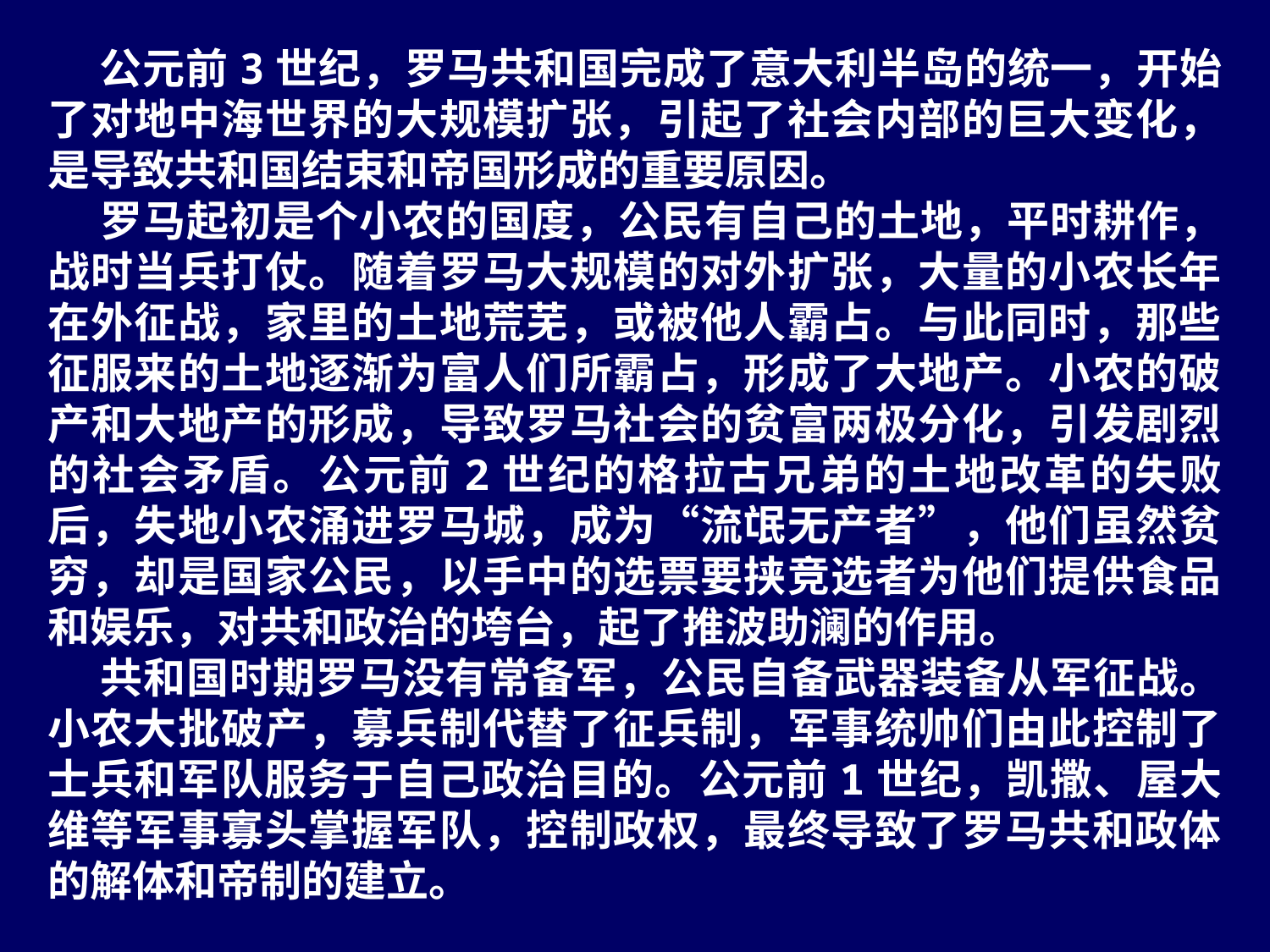

公元前3世纪，罗马共和国完成了意大利半岛的统一，开始了对地中海世界的大规模扩张，引起了社会内部的巨大变化，是导致共和国结束和帝国形成的重要原因。
    罗马起初是个小农的国度，公民有自己的土地，平时耕作，战时当兵打仗。随着罗马大规模的对外扩张，大量的小农长年在外征战，家里的土地荒芜，或被他人霸占。与此同时，那些征服来的土地逐渐为富人们所霸占，形成了大地产。小农的破产和大地产的形成，导致罗马社会的贫富两极分化，引发剧烈的社会矛盾。公元前2世纪的格拉古兄弟的土地改革的失败后，失地小农涌进罗马城，成为“流氓无产者”，他们虽然贫穷，却是国家公民，以手中的选票要挟竞选者为他们提供食品和娱乐，对共和政治的垮台，起了推波助澜的作用。
    共和国时期罗马没有常备军，公民自备武器装备从军征战。小农大批破产，募兵制代替了征兵制，军事统帅们由此控制了士兵和军队服务于自己政治目的。公元前1世纪，凯撒、屋大维等军事寡头掌握军队，控制政权，最终导致了罗马共和政体的解体和帝制的建立。